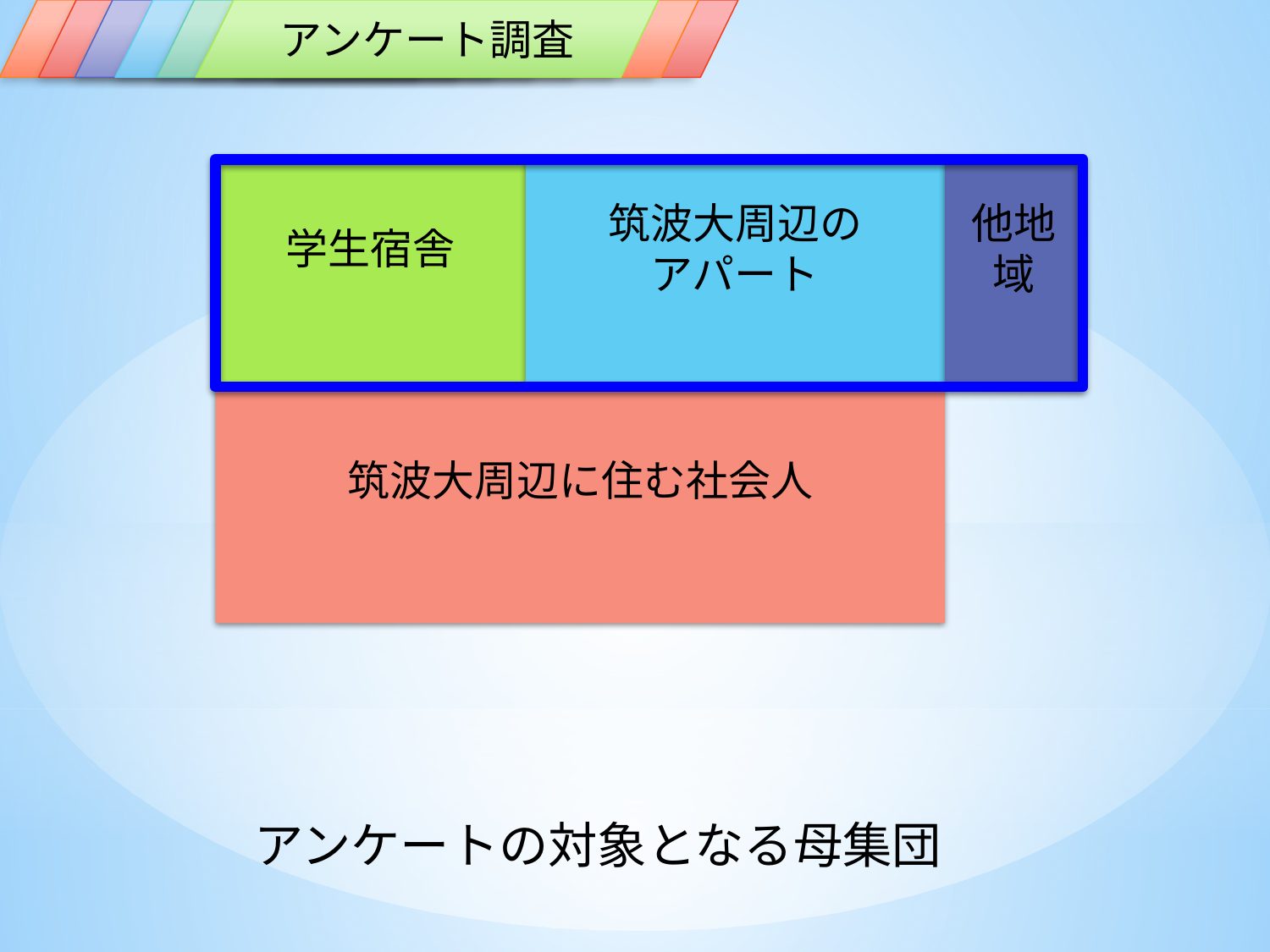

背景
問題提起
目標
現状
現地調査
アンケート調査
予備調査
参考文献

学生宿舎

筑波大周辺の
アパート

他地域

筑波大周辺に住む社会人

アンケートの対象となる母集団